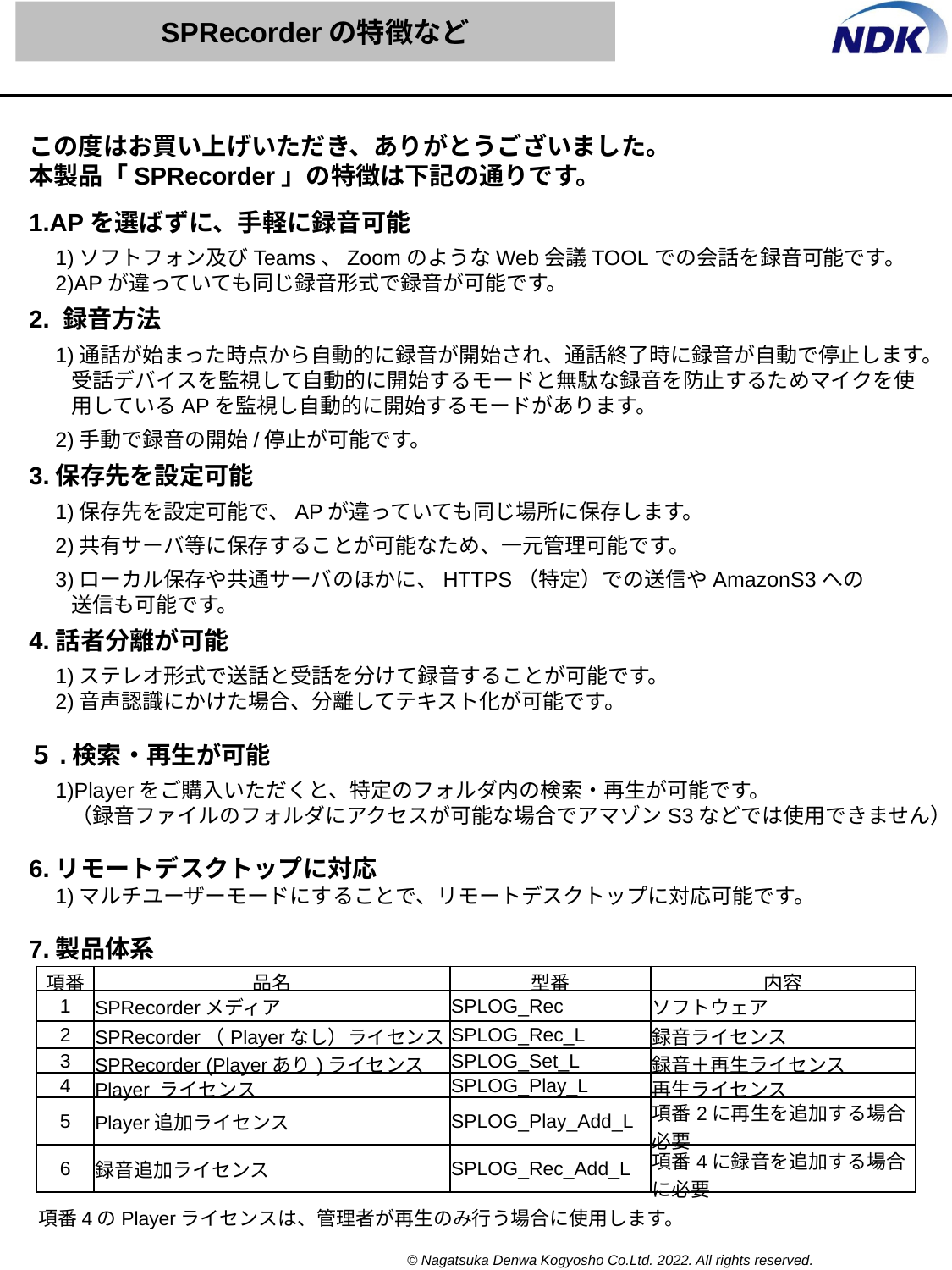

SPRecorderの特徴など
この度はお買い上げいただき、ありがとうございました。
本製品「SPRecorder」の特徴は下記の通りです。

1.APを選ばずに、手軽に録音可能

　1)ソフトフォン及びTeams、ZoomのようなWeb会議TOOLでの会話を録音可能です。
　2)APが違っていても同じ録音形式で録音が可能です。

2. 録音方法

　1)通話が始まった時点から自動的に録音が開始され、通話終了時に録音が自動で停止します。
　　受話デバイスを監視して自動的に開始するモードと無駄な録音を防止するためマイクを使
　　用しているAPを監視し自動的に開始するモードがあります。

　2)手動で録音の開始/停止が可能です。

3.保存先を設定可能

　1)保存先を設定可能で、APが違っていても同じ場所に保存します。

　2)共有サーバ等に保存することが可能なため、一元管理可能です。

　3)ローカル保存や共通サーバのほかに、HTTPS（特定）での送信やAmazonS3への
　　送信も可能です。

4.話者分離が可能

　1)ステレオ形式で送話と受話を分けて録音することが可能です。
　2)音声認識にかけた場合、分離してテキスト化が可能です。

５.検索・再生が可能

　1)Playerをご購入いただくと、特定のフォルダ内の検索・再生が可能です。
　　（録音ファイルのフォルダにアクセスが可能な場合でアマゾンS3などでは使用できません）

6.リモートデスクトップに対応
　1)マルチユーザーモードにすることで、リモートデスクトップに対応可能です。

7.製品体系

 項番4のPlayerライセンスは、管理者が再生のみ行う場合に使用します。
| 項番 | 品名 | 型番 | 内容 |
| --- | --- | --- | --- |
| 1 | SPRecorderメディア | SPLOG\_Rec | ソフトウェア |
| 2 | SPRecorder（Playerなし）ライセンス | SPLOG\_Rec\_L | 録音ライセンス |
| 3 | SPRecorder (Playerあり)ライセンス | SPLOG\_Set\_L | 録音＋再生ライセンス |
| 4 | Player ライセンス | SPLOG\_Play\_L | 再生ライセンス |
| 5 | Player追加ライセンス | SPLOG\_Play\_Add\_L | 項番2に再生を追加する場合必要 |
| 6 | 録音追加ライセンス | SPLOG\_Rec\_Add\_L | 項番4に録音を追加する場合に必要 |